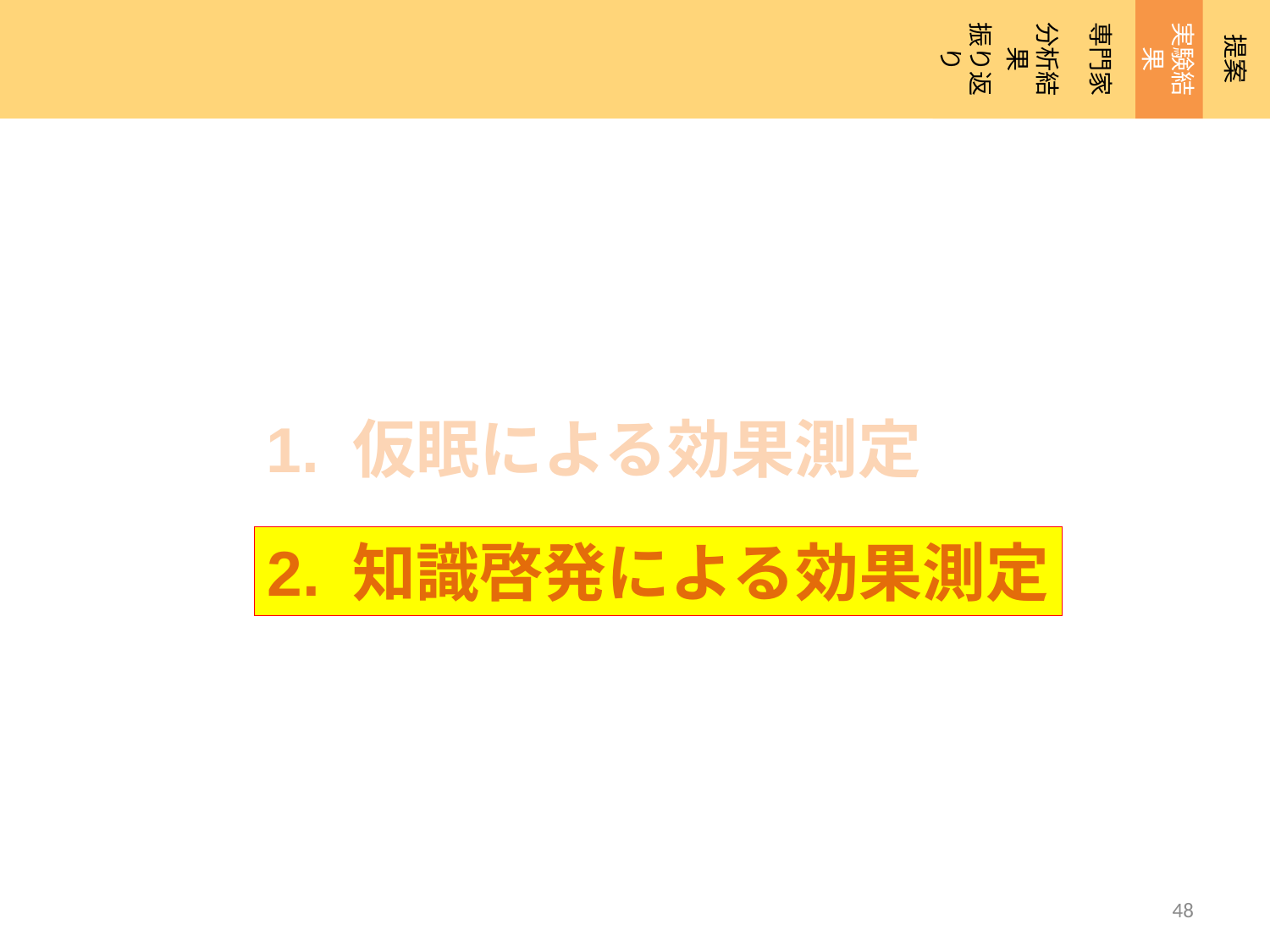

専門家
提案

振り返り
実験結果
分析結果
1. 仮眠による効果測定
2. 知識啓発による効果測定
48